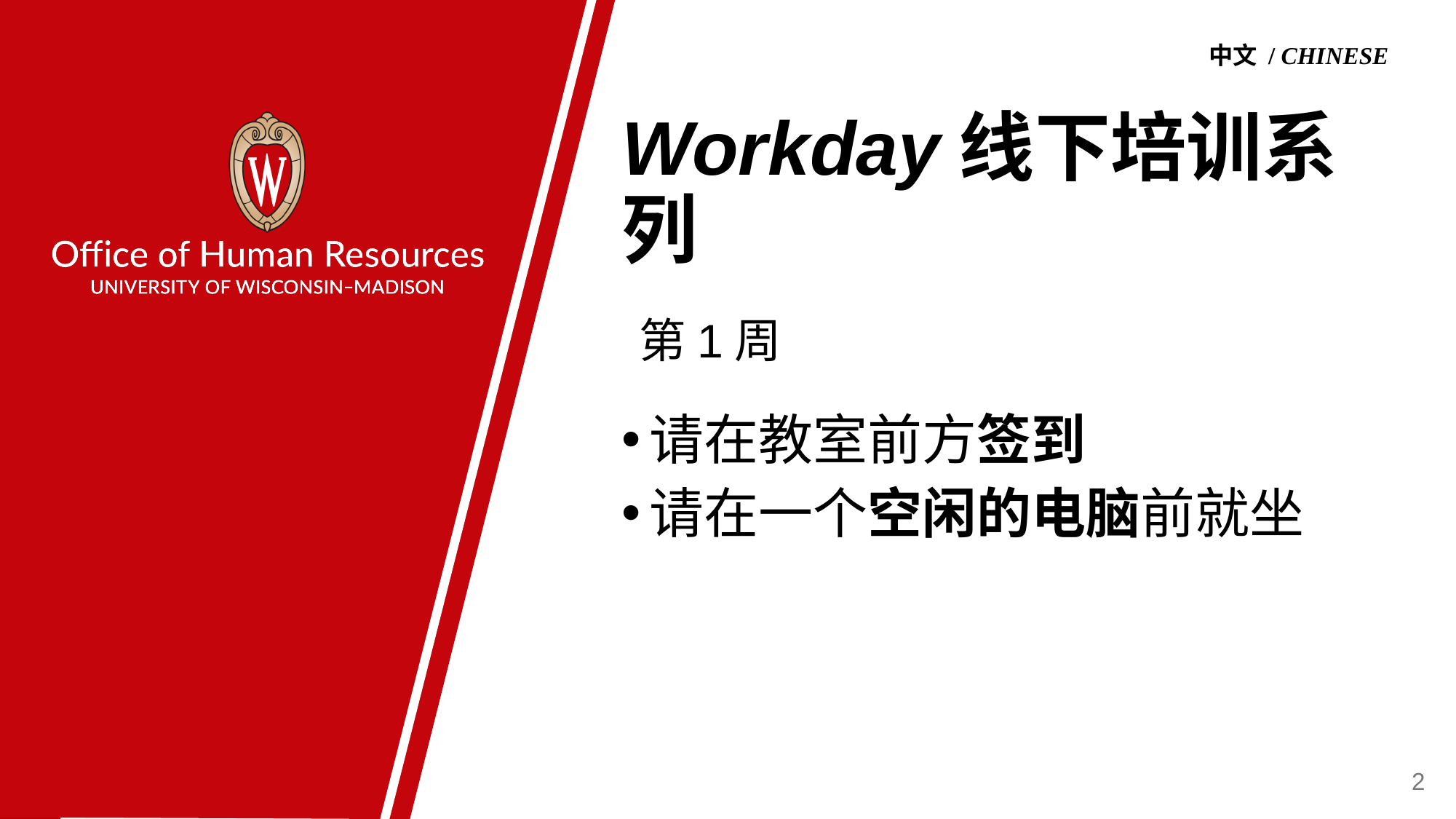

中文 / CHINESE
# Workday线下培训系列
第1周
请在教室前方签到
请在一个空闲的电脑前就坐
2